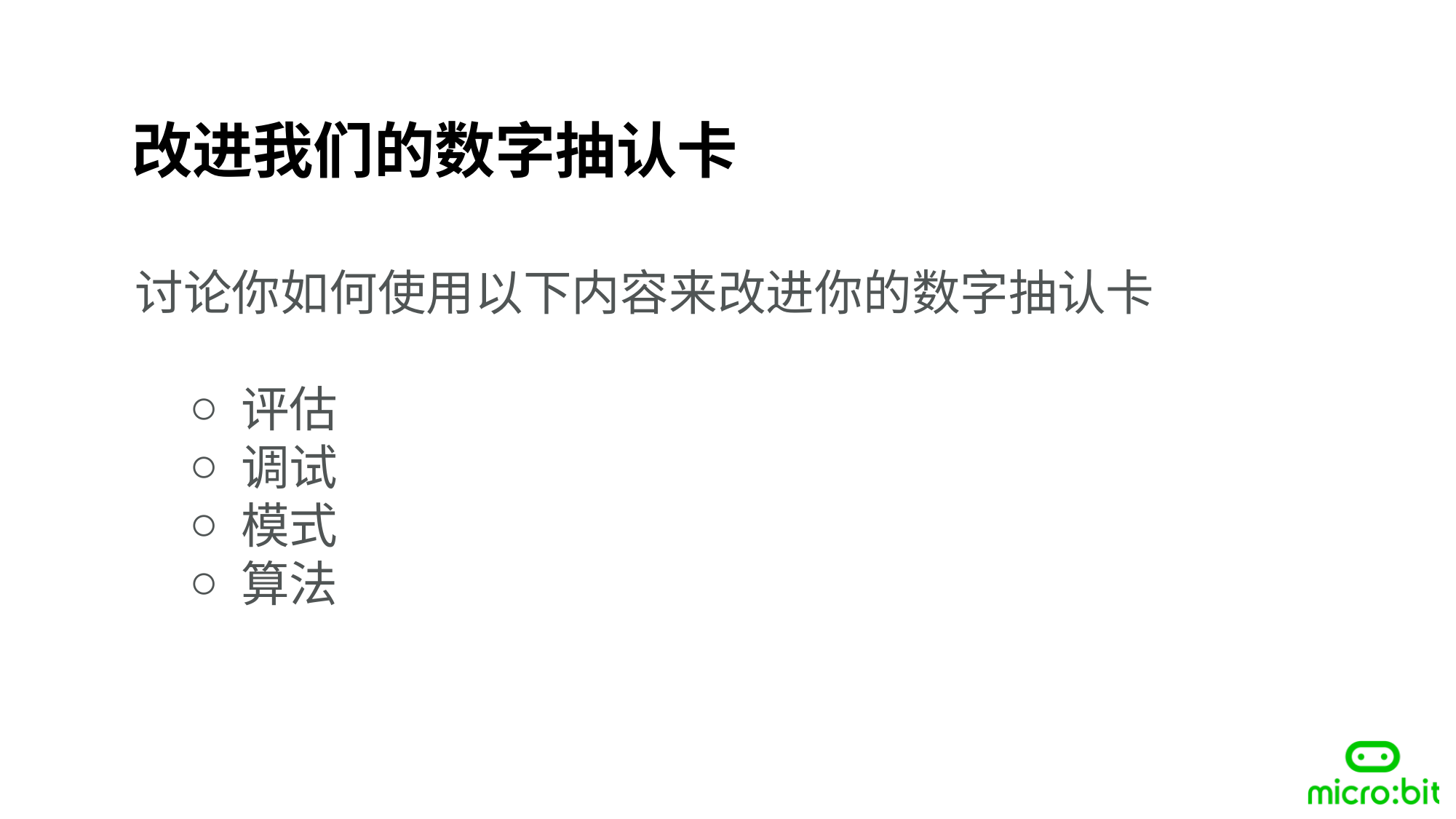

改进我们的数字抽认卡

讨论你如何使用以下内容来改进你的数字抽认卡

评估
调试
模式
算法